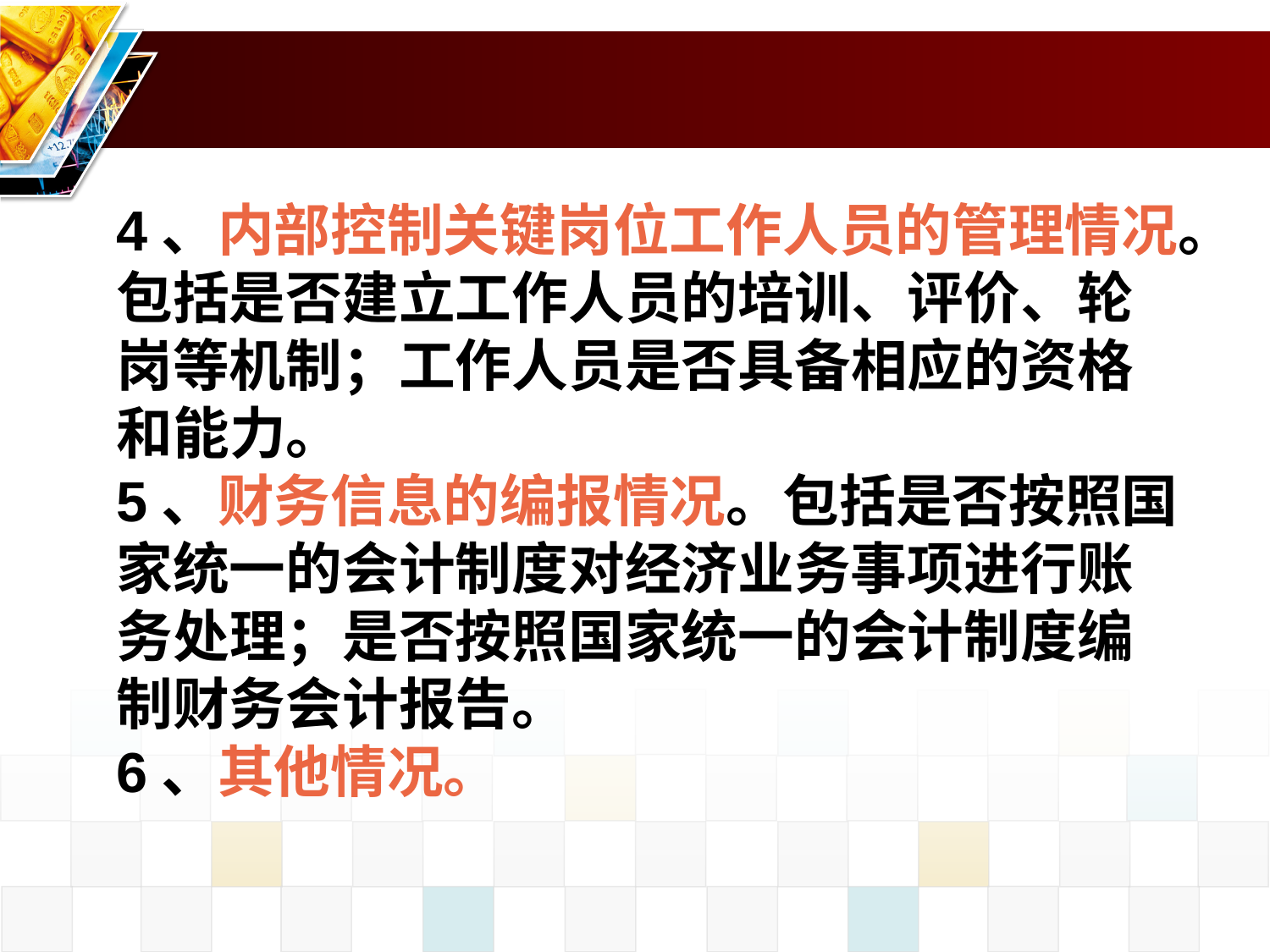

4、内部控制关键岗位工作人员的管理情况。包括是否建立工作人员的培训、评价、轮岗等机制；工作人员是否具备相应的资格和能力。
5、财务信息的编报情况。包括是否按照国家统一的会计制度对经济业务事项进行账务处理；是否按照国家统一的会计制度编制财务会计报告。
6、其他情况。